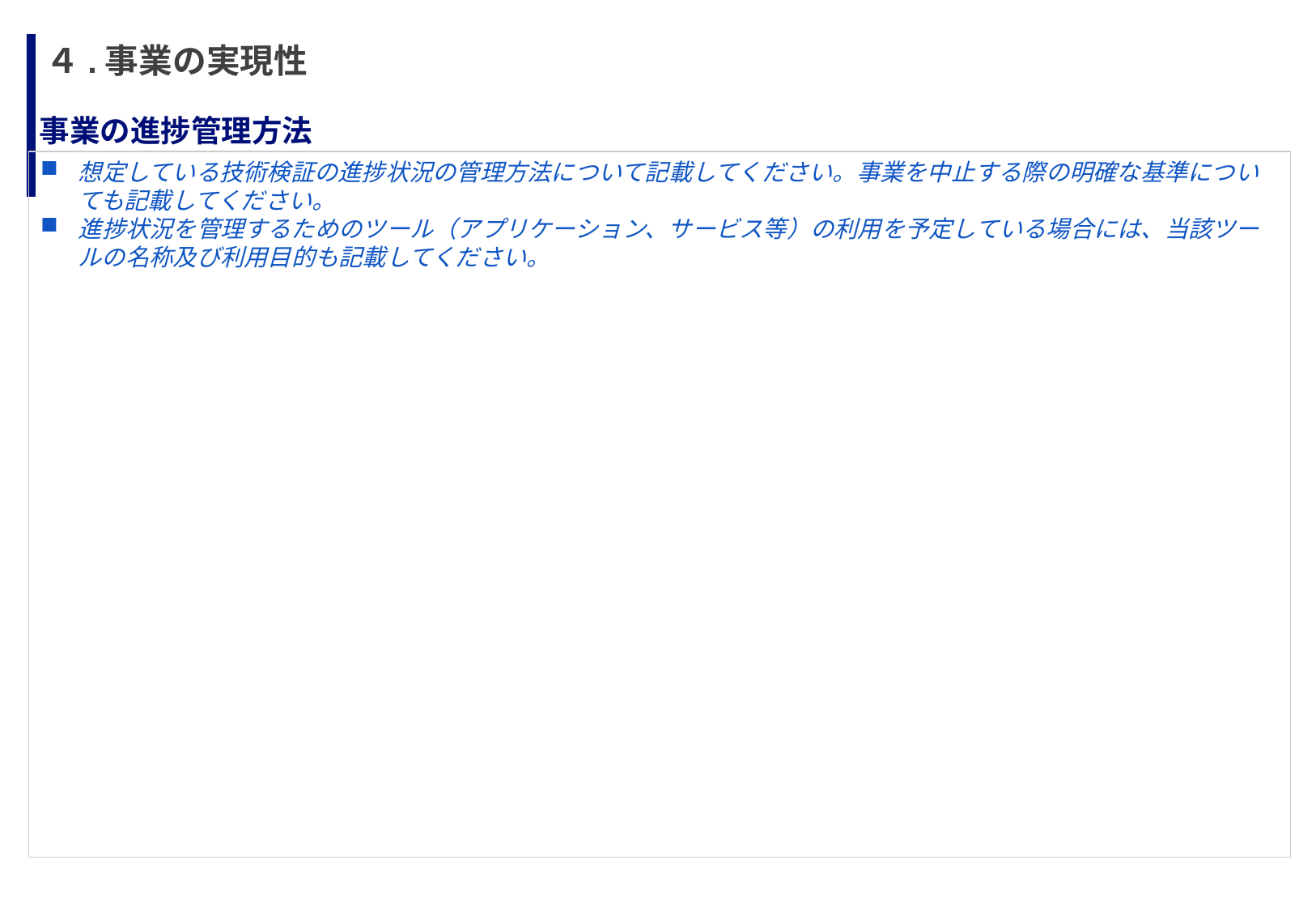

# ４.事業の実現性

事業の進捗管理方法
想定している技術検証の進捗状況の管理方法について記載してください。事業を中止する際の明確な基準についても記載してください。
進捗状況を管理するためのツール（アプリケーション、サービス等）の利用を予定している場合には、当該ツールの名称及び利用目的も記載してください。